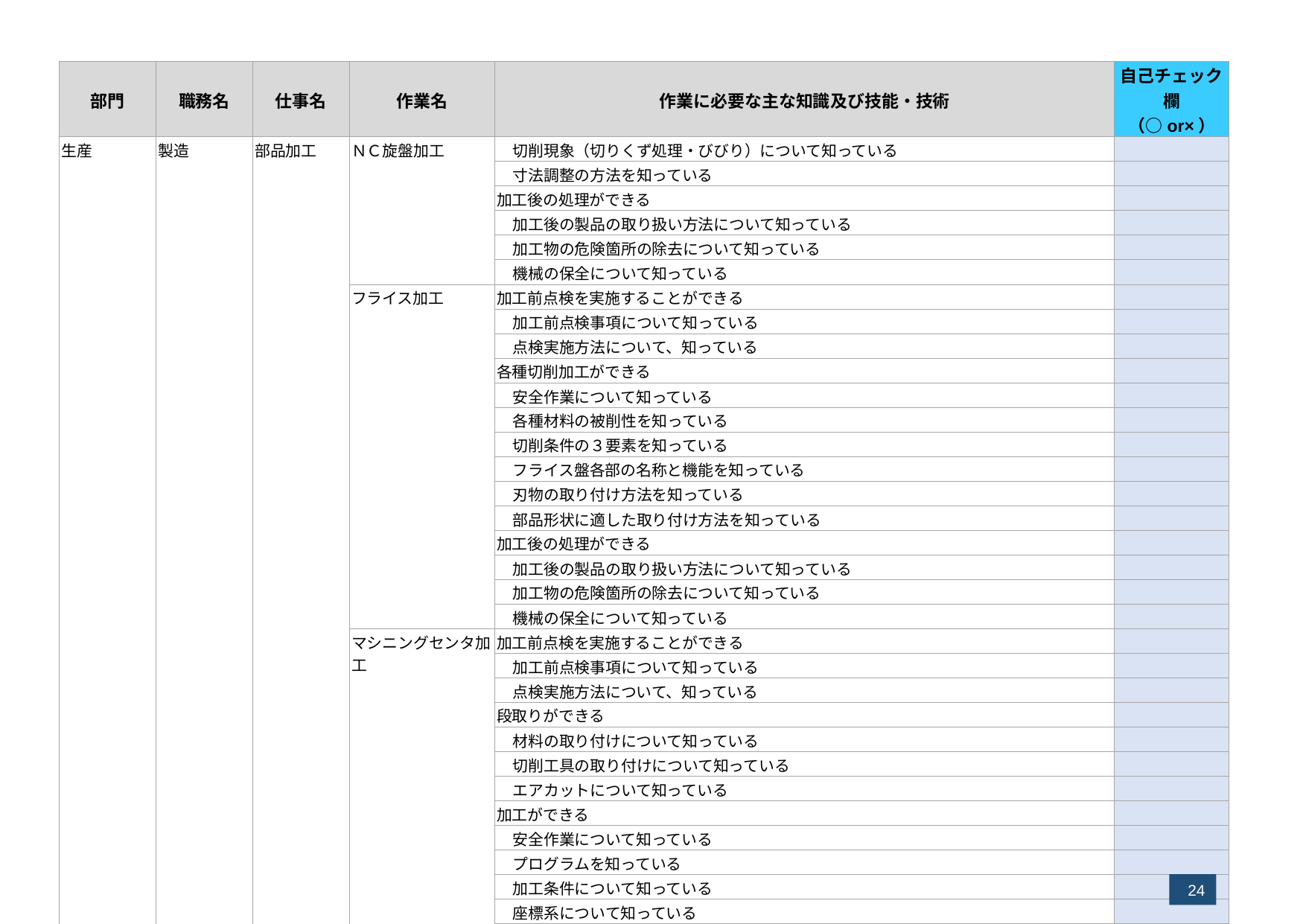

| 部門 | 職務名 | 仕事名 | 作業名 | 作業に必要な主な知識及び技能・技術 | 自己チェック欄 （○or×） |
| --- | --- | --- | --- | --- | --- |
| 生産 | 製造 | 部品加工 | ＮＣ旋盤加工 | 切削現象（切りくず処理・びびり）について知っている |  |
|  |  |  |  | 寸法調整の方法を知っている |  |
|  |  |  |  | 加工後の処理ができる |  |
|  |  |  |  | 加工後の製品の取り扱い方法について知っている |  |
|  |  |  |  | 加工物の危険箇所の除去について知っている |  |
|  |  |  |  | 機械の保全について知っている |  |
|  |  |  | フライス加工 | 加工前点検を実施することができる |  |
|  |  |  |  | 加工前点検事項について知っている |  |
|  |  |  |  | 点検実施方法について、知っている |  |
|  |  |  |  | 各種切削加工ができる |  |
|  |  |  |  | 安全作業について知っている |  |
|  |  |  |  | 各種材料の被削性を知っている |  |
|  |  |  |  | 切削条件の３要素を知っている |  |
|  |  |  |  | フライス盤各部の名称と機能を知っている |  |
|  |  |  |  | 刃物の取り付け方法を知っている |  |
|  |  |  |  | 部品形状に適した取り付け方法を知っている |  |
|  |  |  |  | 加工後の処理ができる |  |
|  |  |  |  | 加工後の製品の取り扱い方法について知っている |  |
|  |  |  |  | 加工物の危険箇所の除去について知っている |  |
|  |  |  |  | 機械の保全について知っている |  |
|  |  |  | マシニングセンタ加工 | 加工前点検を実施することができる |  |
|  |  |  |  | 加工前点検事項について知っている |  |
|  |  |  |  | 点検実施方法について、知っている |  |
|  |  |  |  | 段取りができる |  |
|  |  |  |  | 材料の取り付けについて知っている |  |
|  |  |  |  | 切削工具の取り付けについて知っている |  |
|  |  |  |  | エアカットについて知っている |  |
|  |  |  |  | 加工ができる |  |
|  |  |  |  | 安全作業について知っている |  |
|  |  |  |  | プログラムを知っている |  |
|  |  |  |  | 加工条件について知っている |  |
|  |  |  |  | 座標系について知っている |  |
|  |  |  |  | 工具径補正機能ついて知っている |  |
24